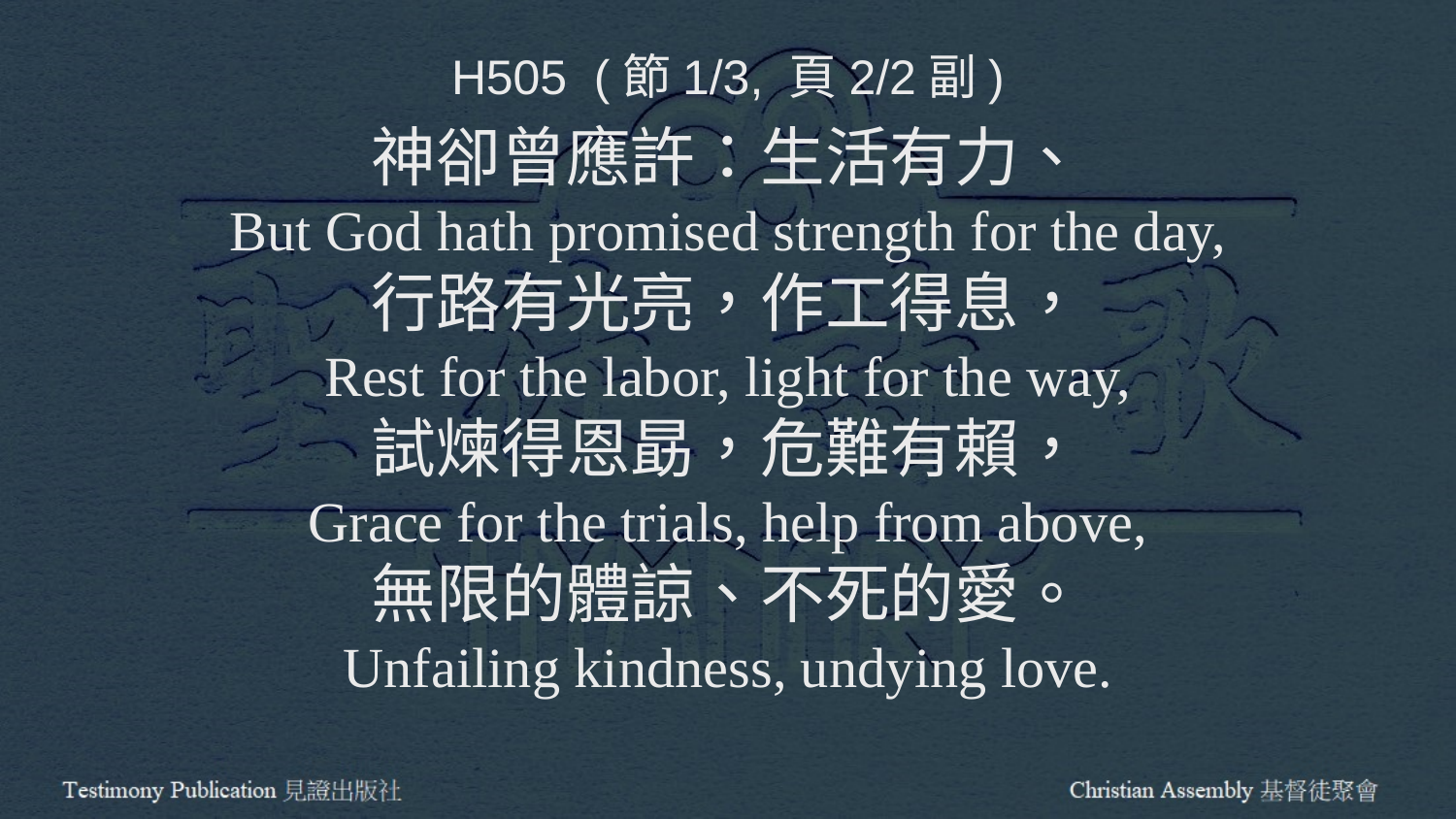

H505  (節1/3, 頁2/2副)
神卻曾應許：生活有力、
But God hath promised strength for the day,
行路有光亮，作工得息，
Rest for the labor, light for the way,
試煉得恩勗，危難有賴，
Grace for the trials, help from above,
無限的體諒、不死的愛。
Unfailing kindness, undying love.